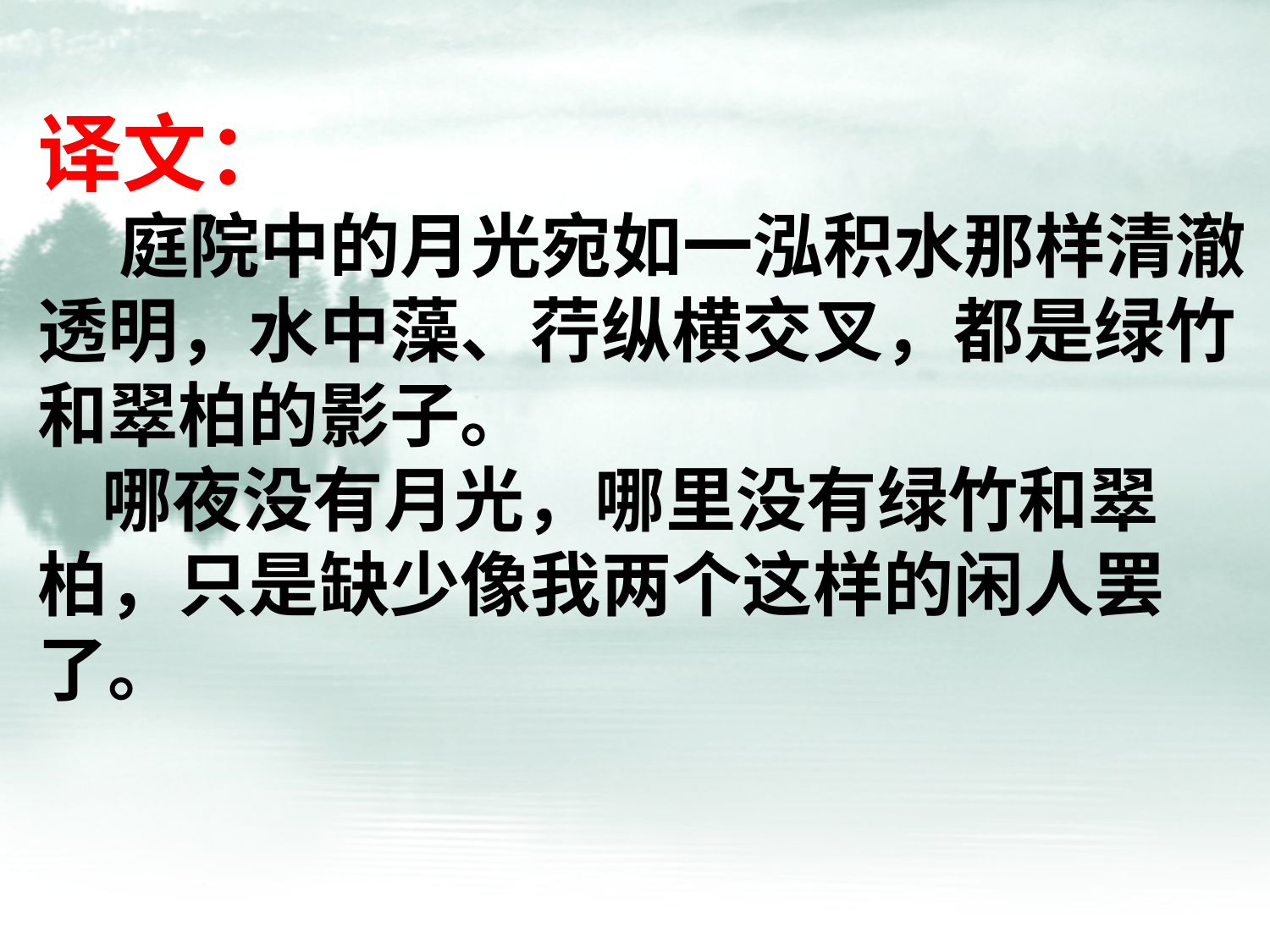

译文：
    庭院中的月光宛如一泓积水那样清澈透明，水中藻、荇纵横交叉，都是绿竹和翠柏的影子。
    哪夜没有月光，哪里没有绿竹和翠柏，只是缺少像我两个这样的闲人罢了。